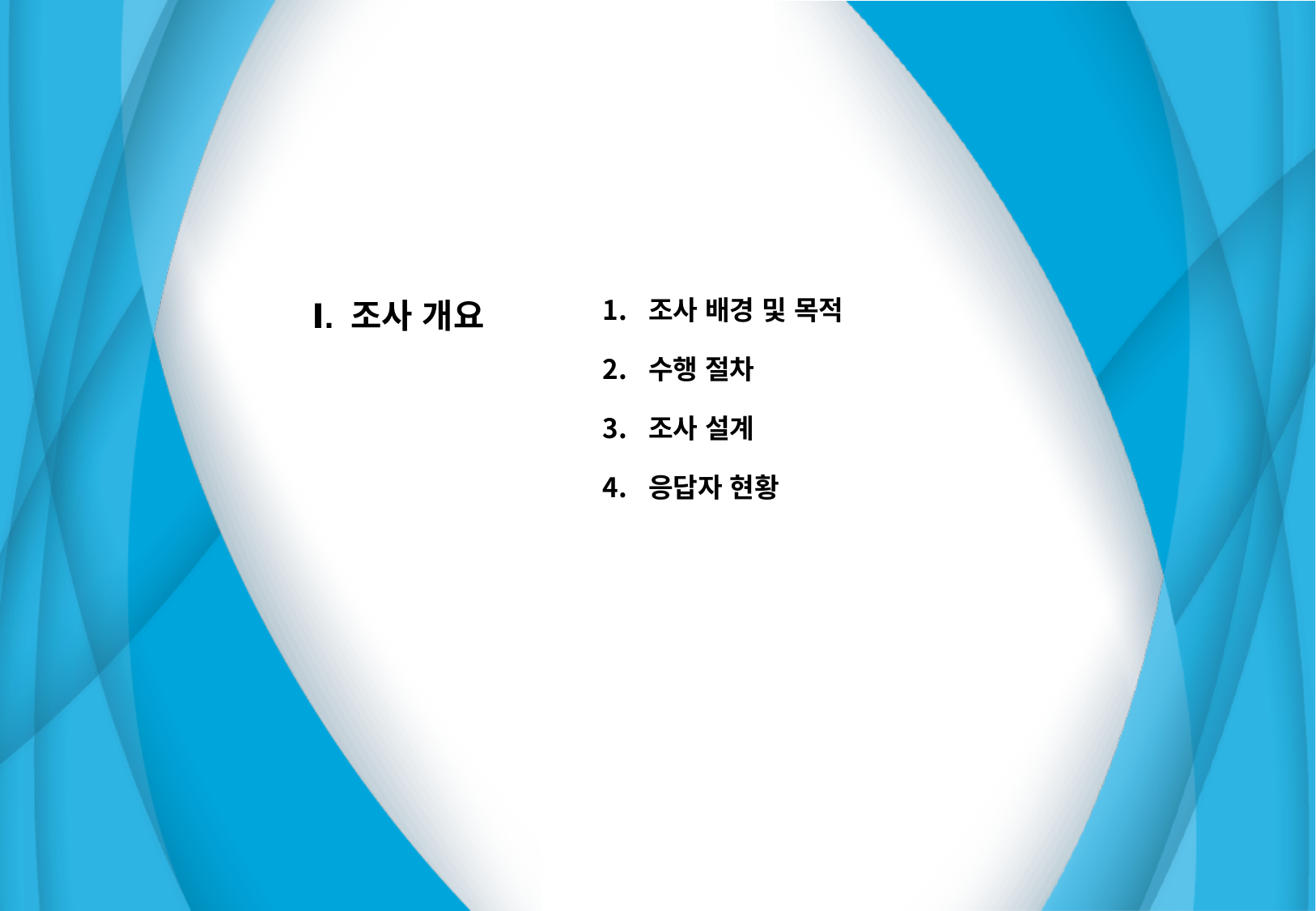

| Ⅰ. 조사 개요 | 조사 배경 및 목적 수행 절차 조사 설계 응답자 현황 |
| --- | --- |